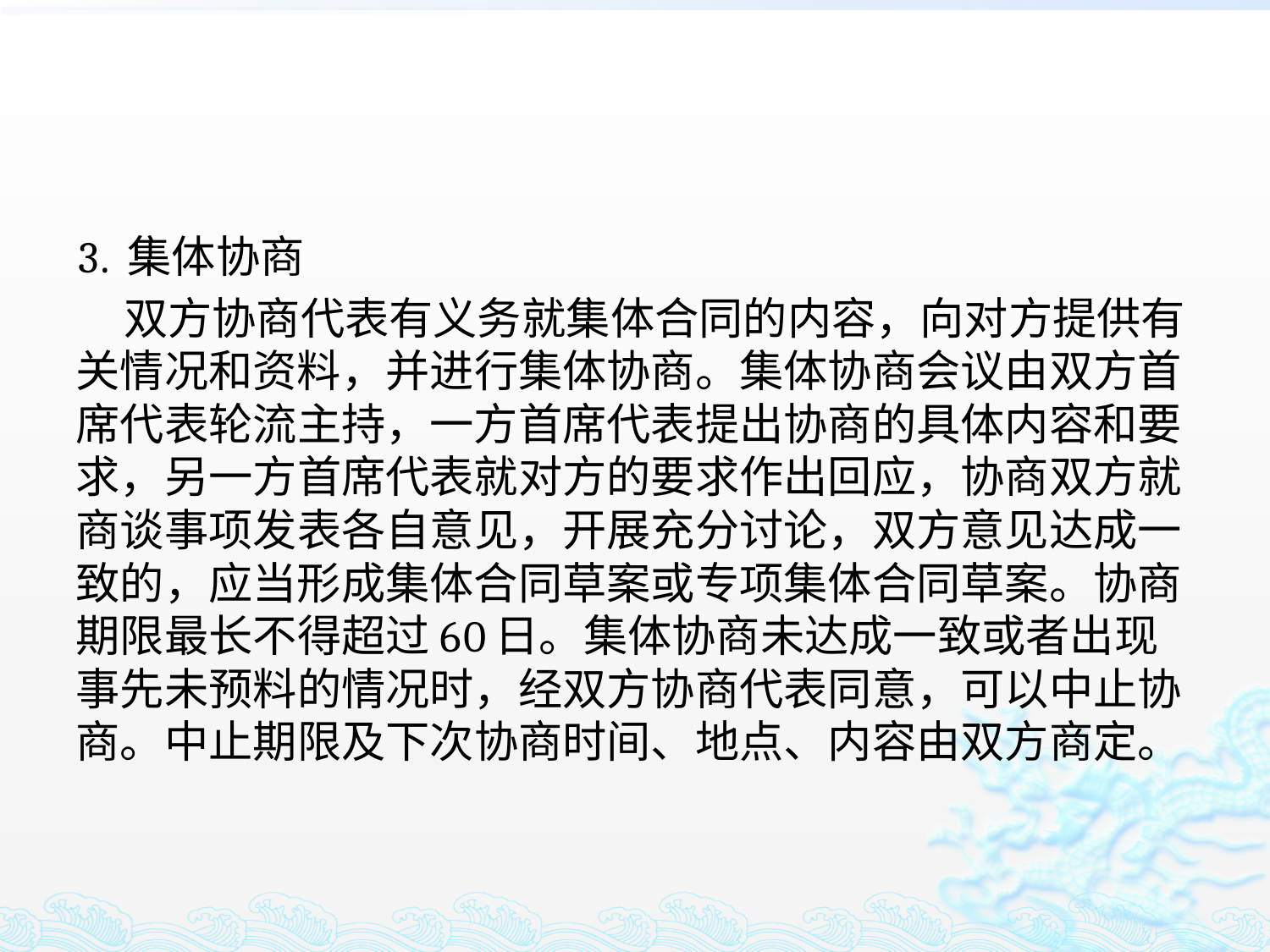

#
3. 集体协商
    双方协商代表有义务就集体合同的内容，向对方提供有关情况和资料，并进行集体协商。集体协商会议由双方首席代表轮流主持，一方首席代表提出协商的具体内容和要求，另一方首席代表就对方的要求作出回应，协商双方就商谈事项发表各自意见，开展充分讨论，双方意见达成一致的，应当形成集体合同草案或专项集体合同草案。协商期限最长不得超过60日。集体协商未达成一致或者出现事先未预料的情况时，经双方协商代表同意，可以中止协商。中止期限及下次协商时间、地点、内容由双方商定。